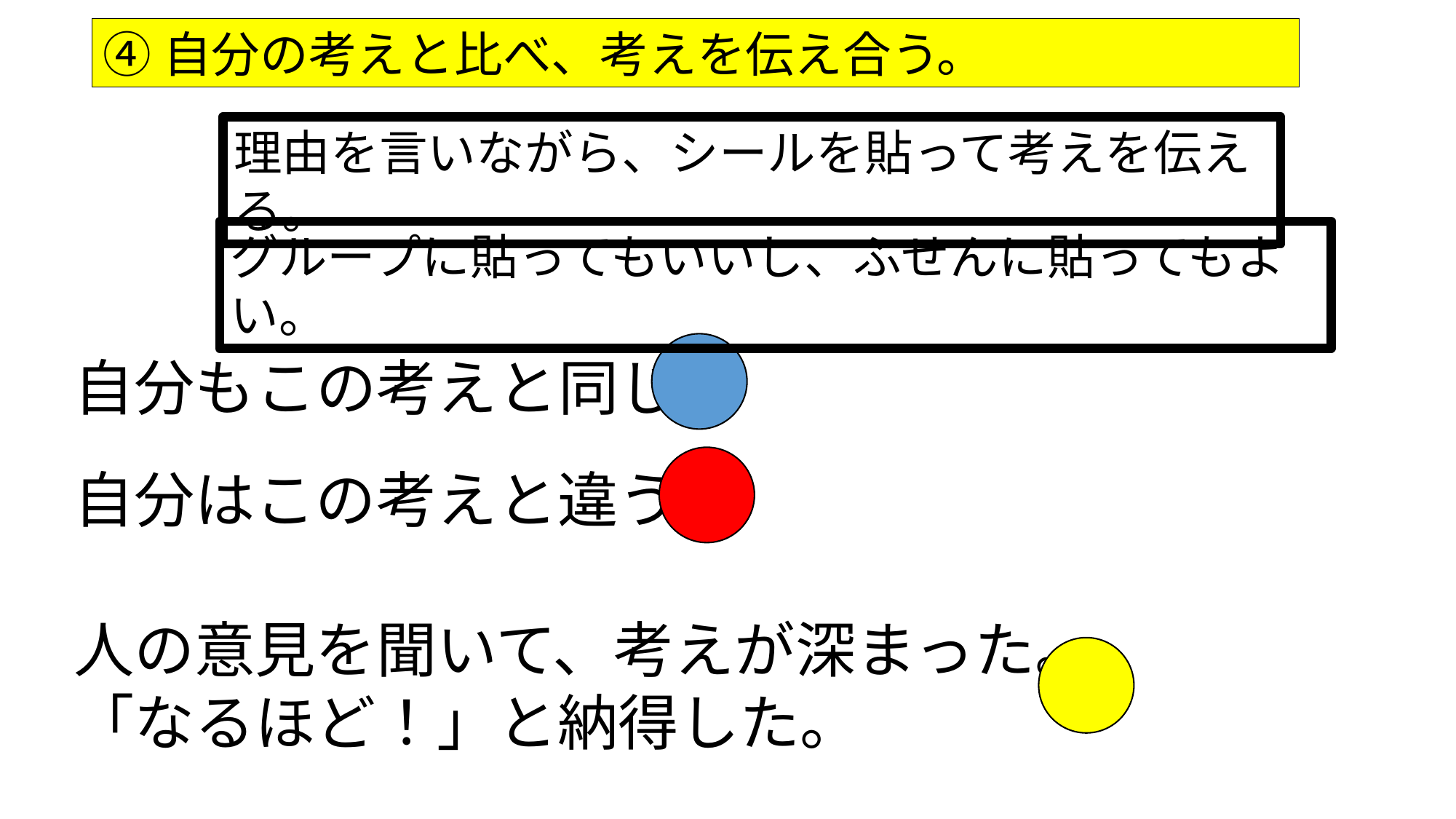

④自分の考えと比べ、考えを伝え合う。
理由を言いながら、シールを貼って考えを伝える。
グループに貼ってもいいし、ふせんに貼ってもよい。

自分もこの考えと同じ

自分はこの考えと違う
人の意見を聞いて、考えが深まった。
「なるほど！」と納得した。